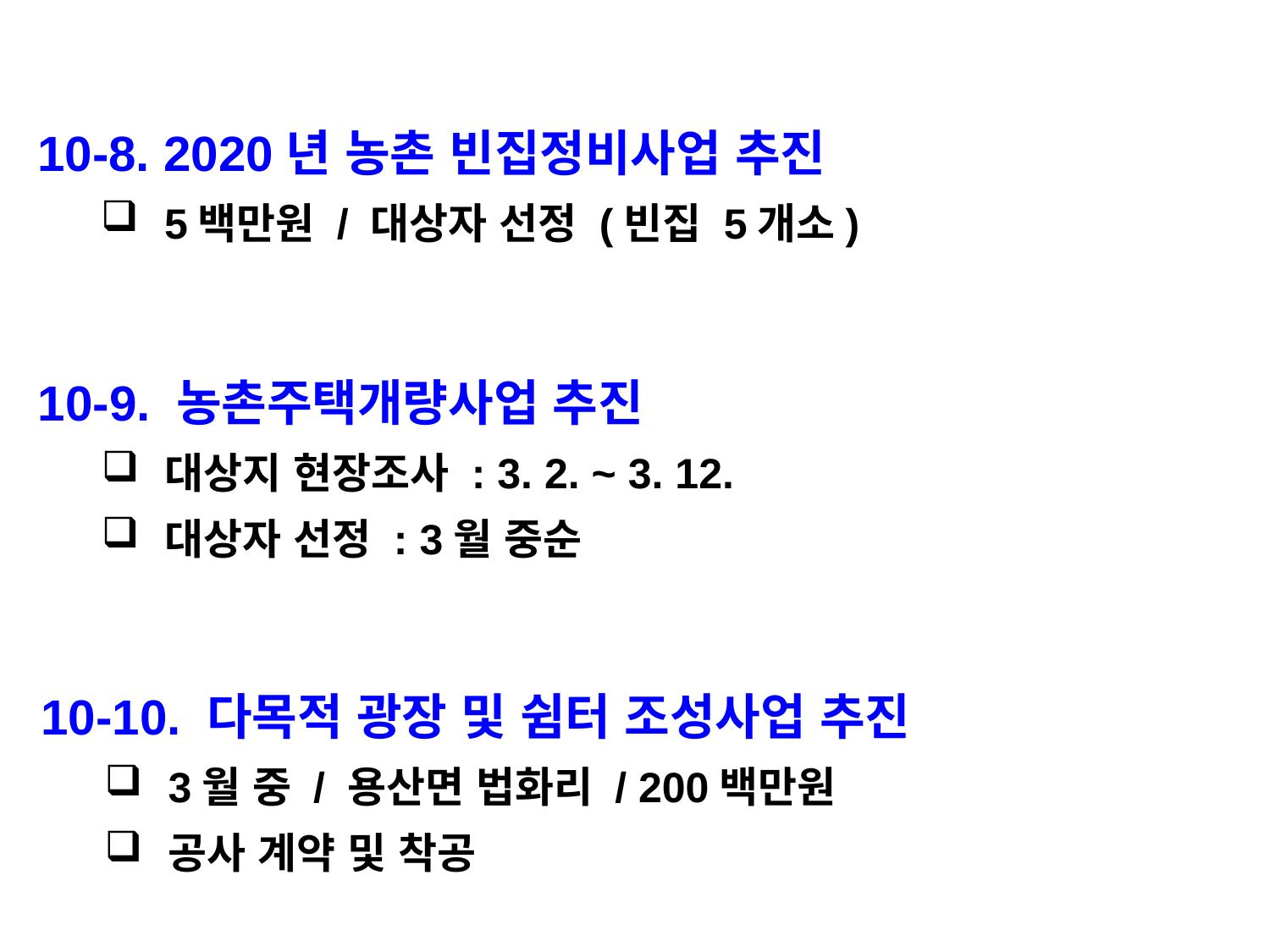

10-8. 2020년 농촌 빈집정비사업 추진
5백만원 / 대상자 선정 (빈집 5개소)
10-9. 농촌주택개량사업 추진
대상지 현장조사 : 3. 2. ~ 3. 12.
대상자 선정 : 3월 중순
10-10. 다목적 광장 및 쉼터 조성사업 추진
3월 중 / 용산면 법화리 / 200백만원
공사 계약 및 착공